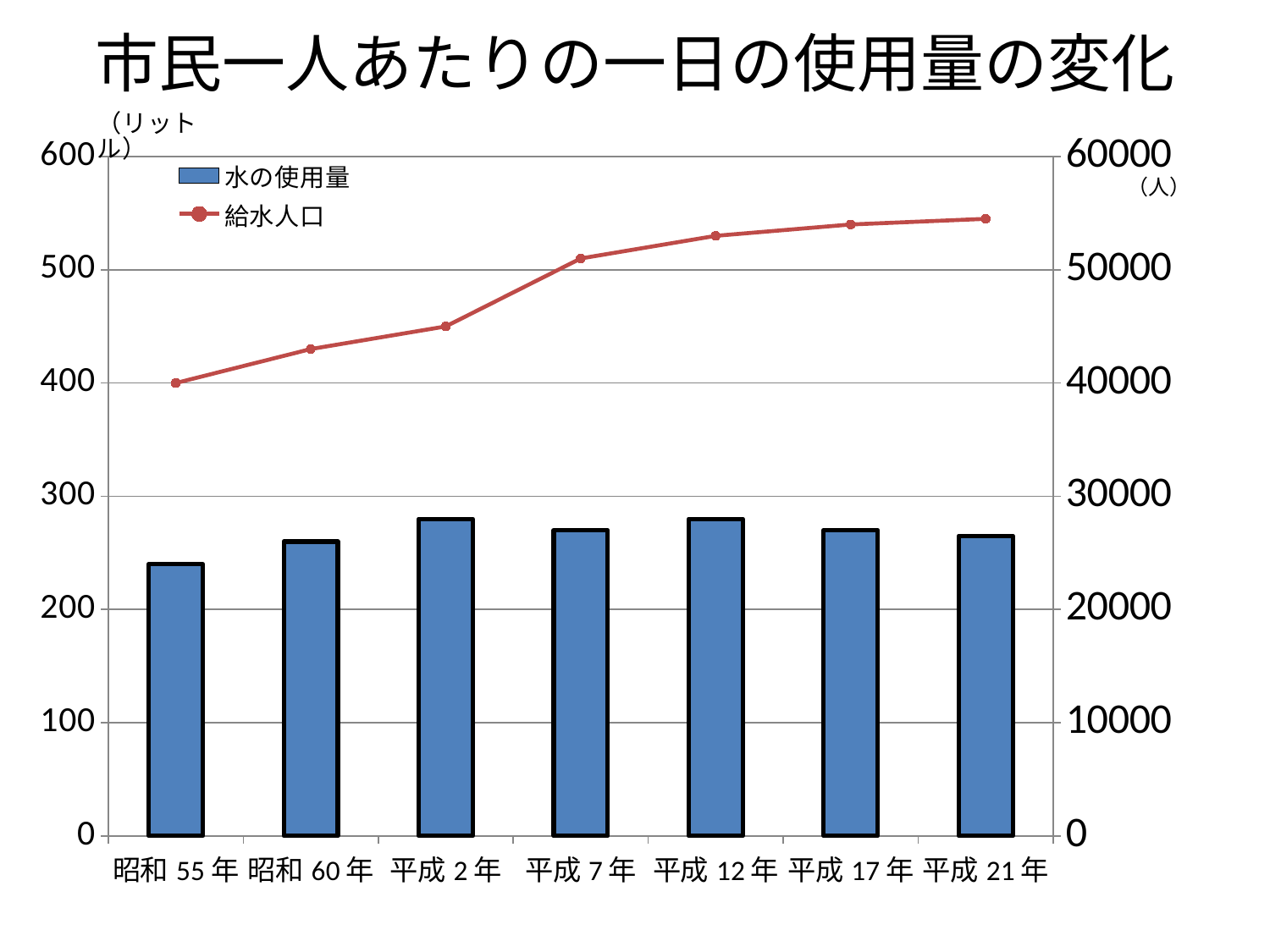

# 市民一人あたりの一日の使用量の変化

### Chart

| Category | 水の使用量 | 給水人口 |
|---|---|---|
| 昭和55年 | 240.0 | 40000.0 |
| 昭和60年 | 260.0 | 43000.0 |
| 平成2年 | 280.0 | 45000.0 |
| 平成7年 | 270.0 | 51000.0 |
| 平成12年 | 280.0 | 53000.0 |
| 平成17年 | 270.0 | 54000.0 |
| 平成21年 | 265.0 | 54500.0 |
（人）